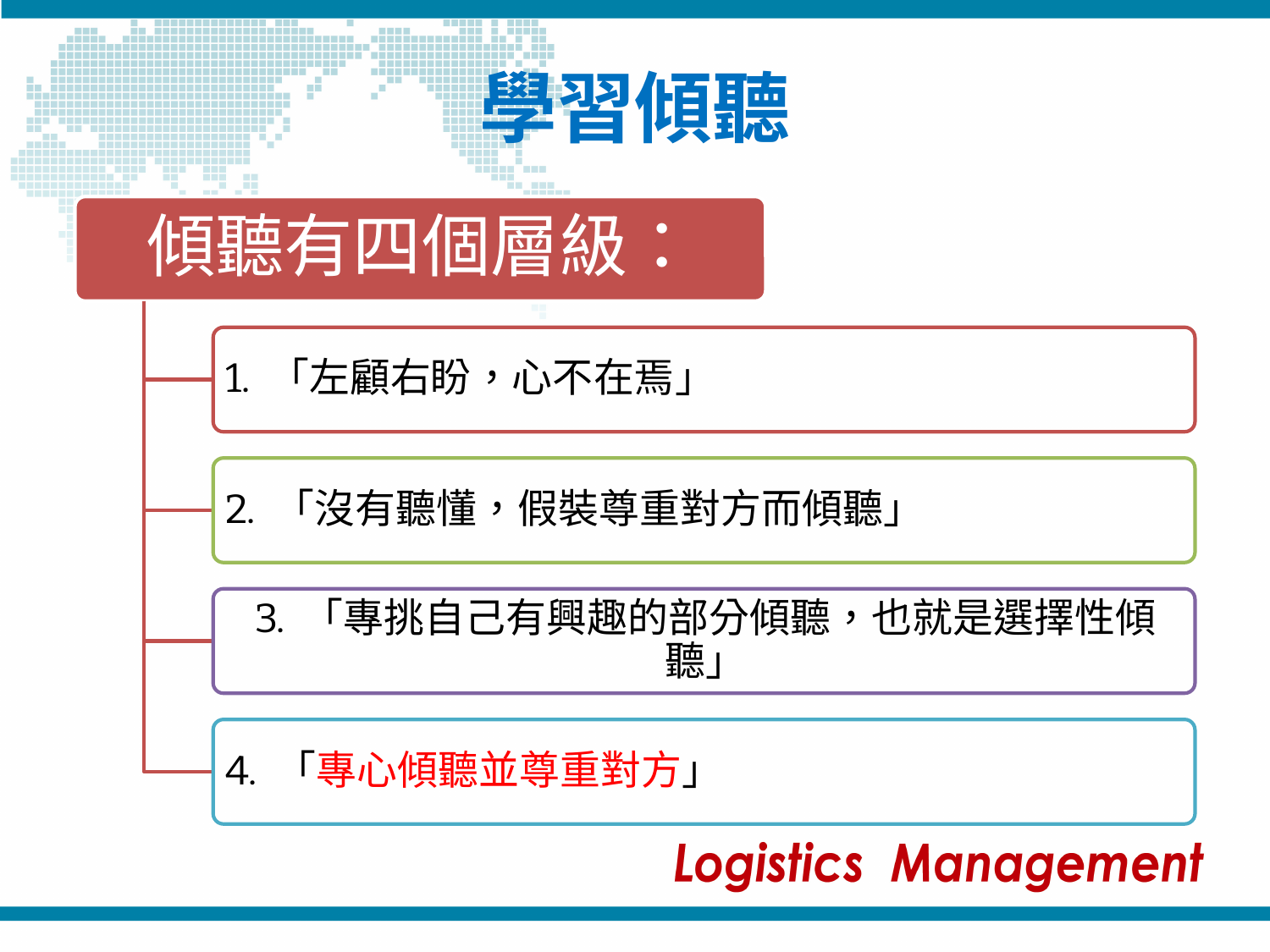

# 學習傾聽
傾聽有四個層級：
1. 「左顧右盼，心不在焉」
2. 「沒有聽懂，假裝尊重對方而傾聽」
3. 「專挑自己有興趣的部分傾聽，也就是選擇性傾聽」
4. 「專心傾聽並尊重對方」